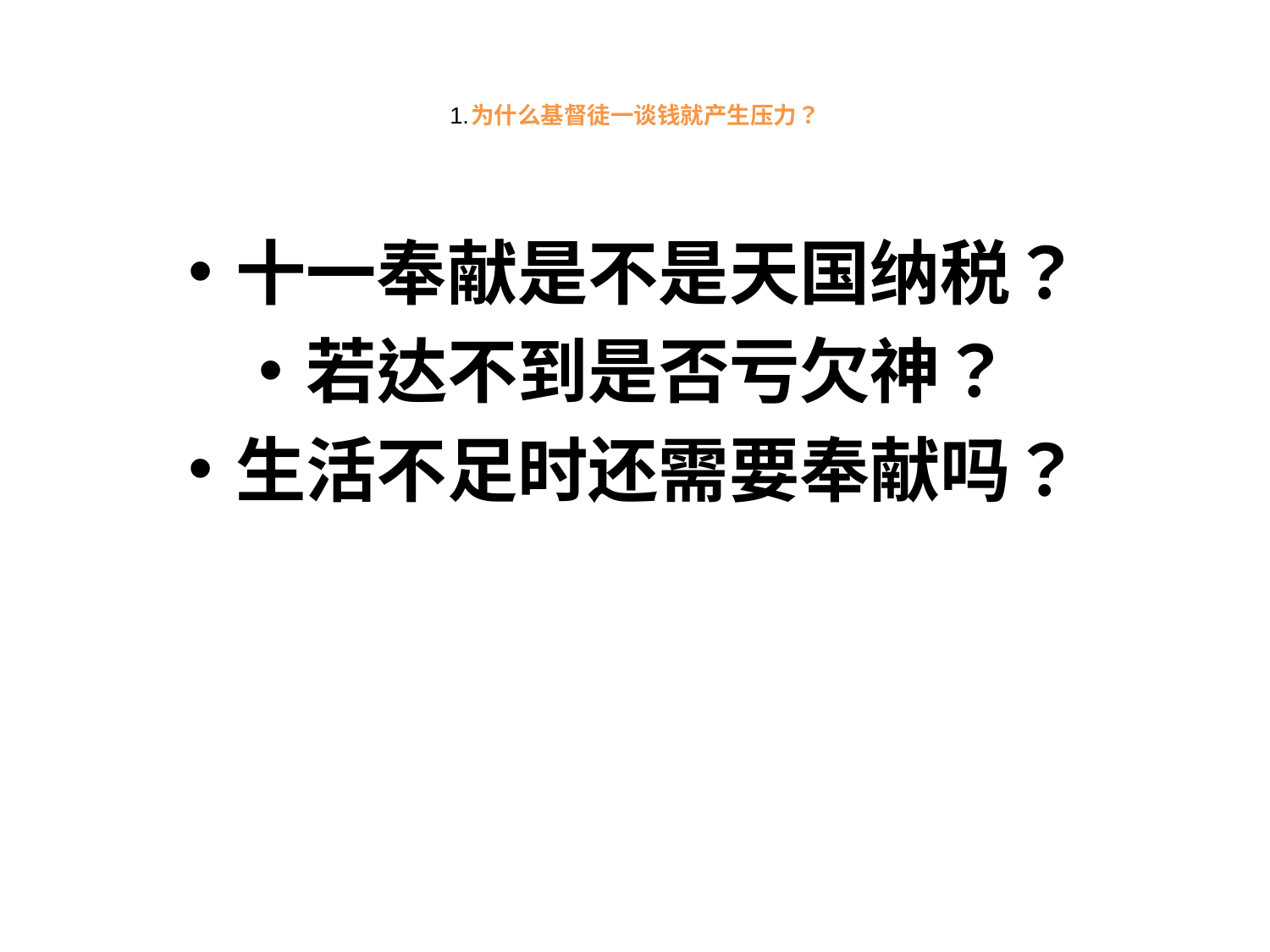

# 1.为什么基督徒一谈钱就产生压力？
十一奉献是不是天国纳税？
若达不到是否亏欠神？
生活不足时还需要奉献吗？